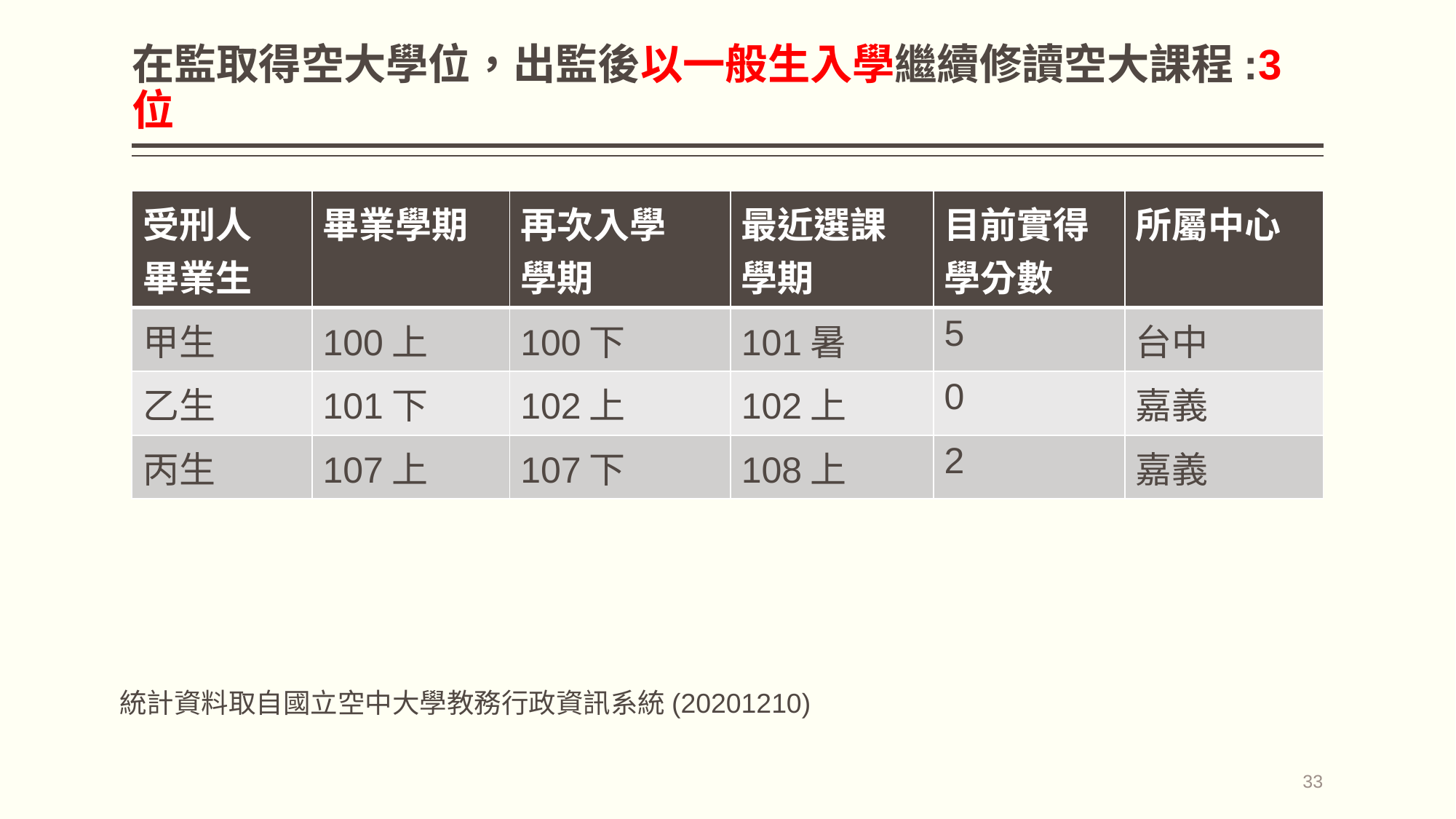

# 在監取得空大學位，出監後以一般生入學繼續修讀空大課程:3位
| 受刑人 畢業生 | 畢業學期 | 再次入學 學期 | 最近選課 學期 | 目前實得 學分數 | 所屬中心 |
| --- | --- | --- | --- | --- | --- |
| 甲生 | 100上 | 100下 | 101暑 | 5 | 台中 |
| 乙生 | 101下 | 102上 | 102上 | 0 | 嘉義 |
| 丙生 | 107上 | 107下 | 108上 | 2 | 嘉義 |
統計資料取自國立空中大學教務行政資訊系統(20201210)
33